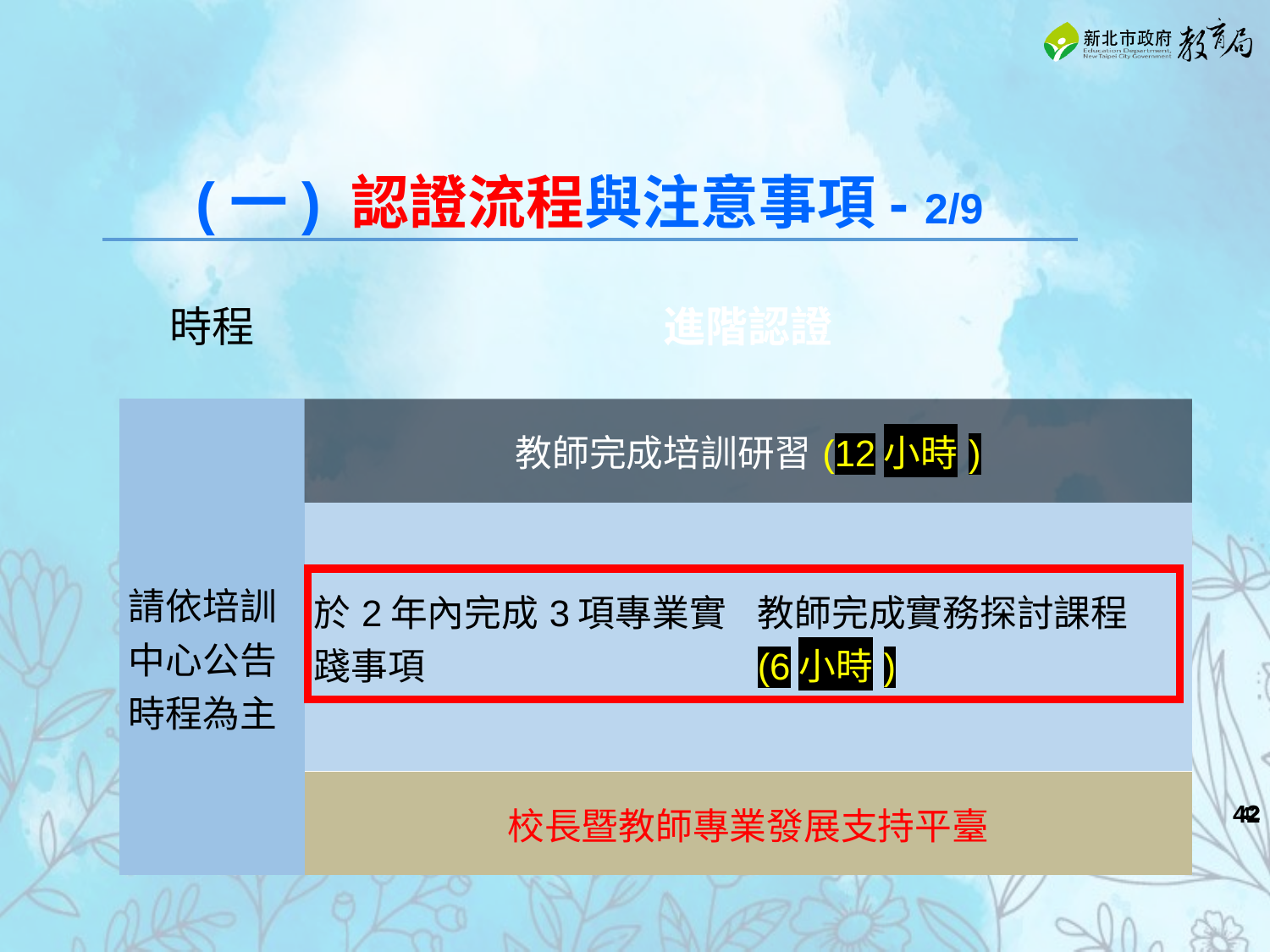

(一) 認證流程與注意事項- 2/9
| 時程 | 進階認證 |  |
| --- | --- | --- |
| 請依培訓中心公告時程為主 | 教師完成培訓研習(12小時) |  |
|  | 於2年內完成3項專業實踐事項 | 教師完成實務探討課程 (6小時) |
|  | 校長暨教師專業發展支持平臺 |  |

42
42